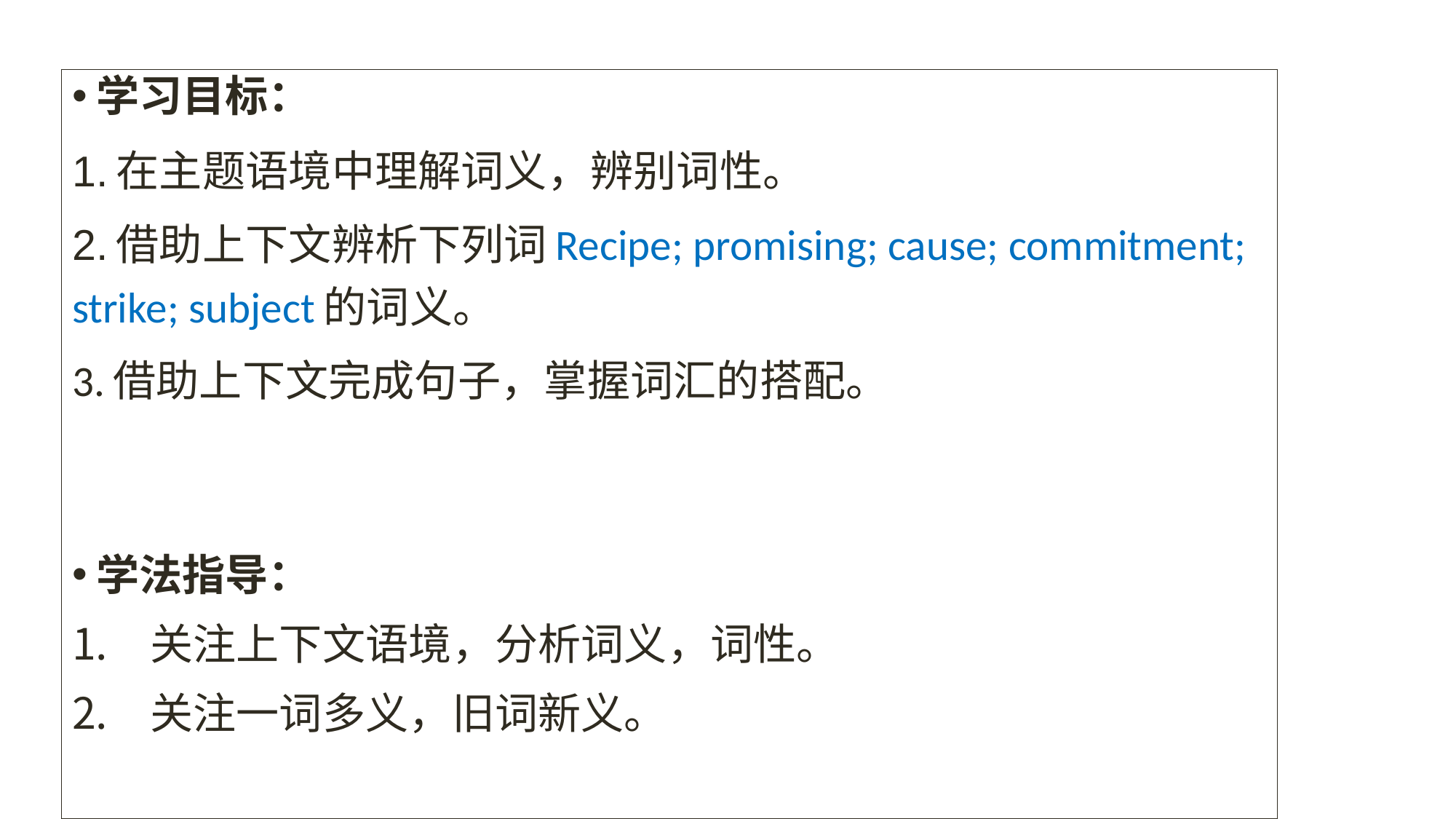

学习目标：
1.在主题语境中理解词义，辨别词性。
2.借助上下文辨析下列词Recipe; promising; cause; commitment; strike; subject的词义。
3.借助上下文完成句子，掌握词汇的搭配。

学法指导：
关注上下文语境，分析词义，词性。
关注一词多义，旧词新义。